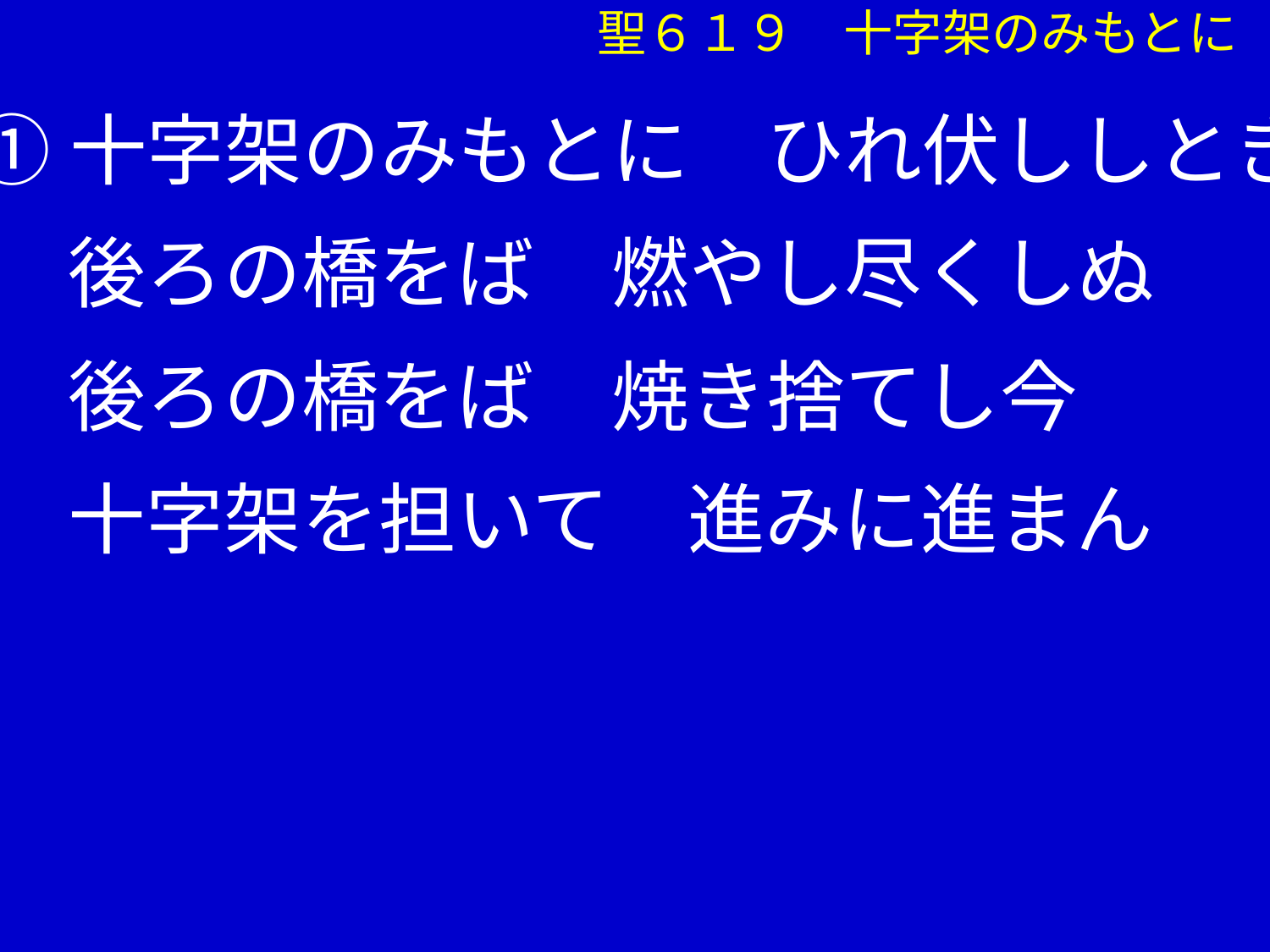

①十字架のみもとに　ひれ伏ししとき
　 後ろの橋をば　燃やし尽くしぬ
　 後ろの橋をば　焼き捨てし今
　 十字架を担いて　進みに進まん
      聖６１９　十字架のみもとに